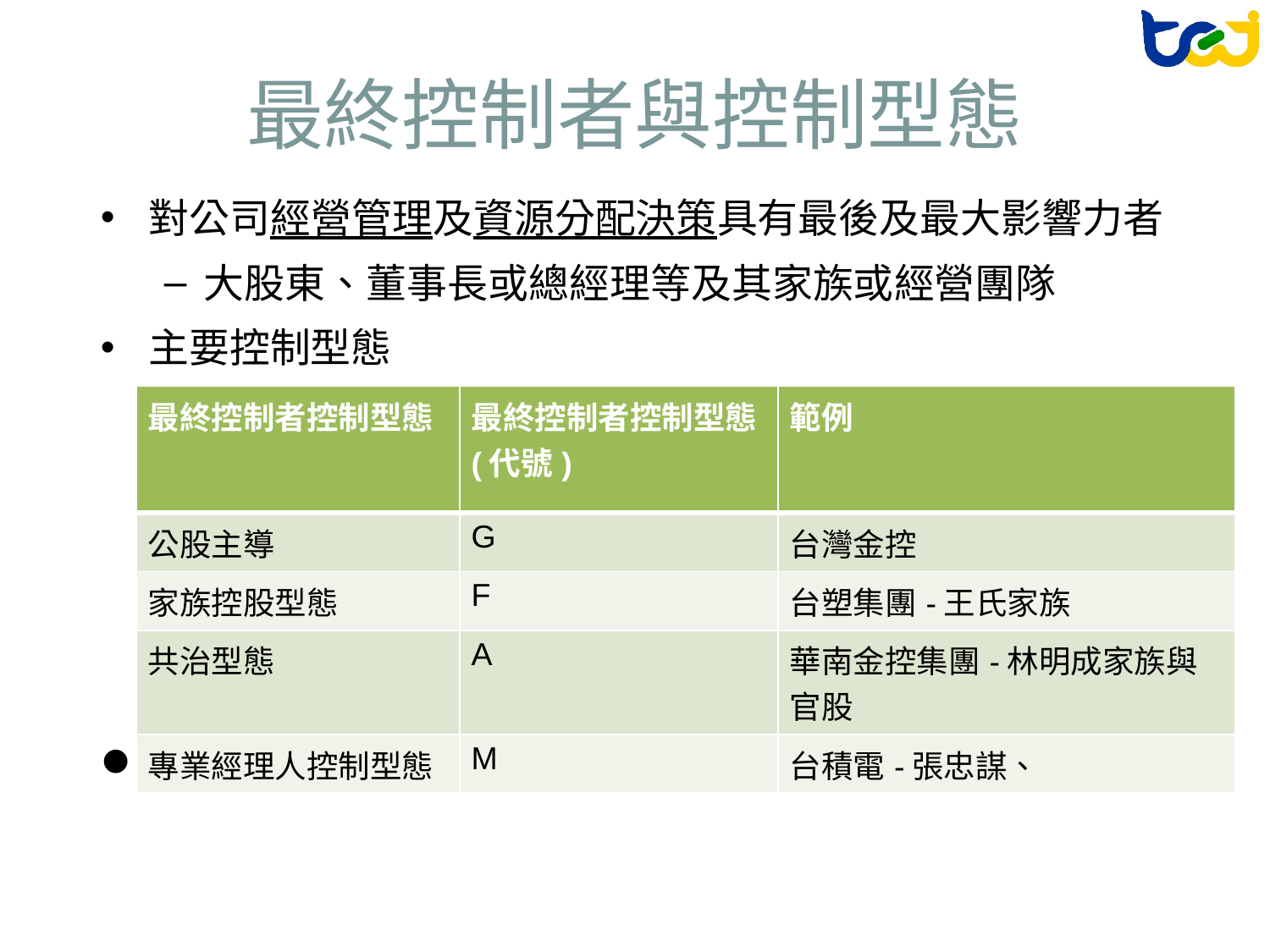

# 最終控制者與控制型態
對公司經營管理及資源分配決策具有最後及最大影響力者
大股東、董事長或總經理等及其家族或經營團隊
主要控制型態

控制型態之應用範例
| 最終控制者控制型態 | 最終控制者控制型態 (代號) | 範例 |
| --- | --- | --- |
| 公股主導 | G | 台灣金控 |
| 家族控股型態 | F | 台塑集團-王氏家族 |
| 共治型態 | A | 華南金控集團-林明成家族與官股 |
| 專業經理人控制型態 | M | 台積電-張忠謀、 |
23